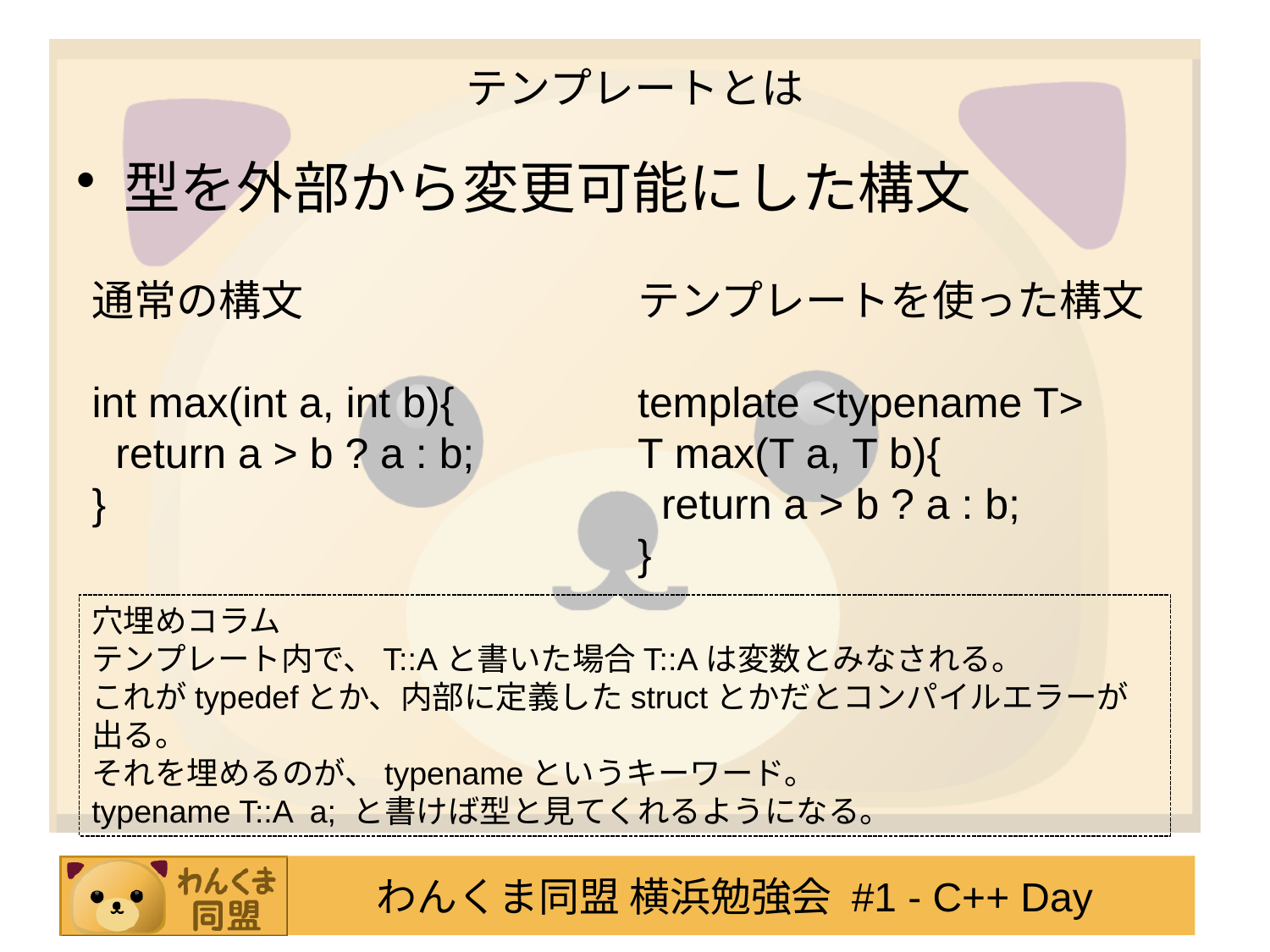

# テンプレートとは
型を外部から変更可能にした構文

通常の構文

int max(int a, int b){
  return a > b ? a : b;
}
テンプレートを使った構文

template <typename T>
T max(T a, T b){
  return a > b ? a : b;
}
穴埋めコラム
テンプレート内で、T::Aと書いた場合T::Aは変数とみなされる。
これがtypedefとか、内部に定義したstructとかだとコンパイルエラーが出る。
それを埋めるのが、typenameというキーワード。
typename T::A  a; と書けば型と見てくれるようになる。